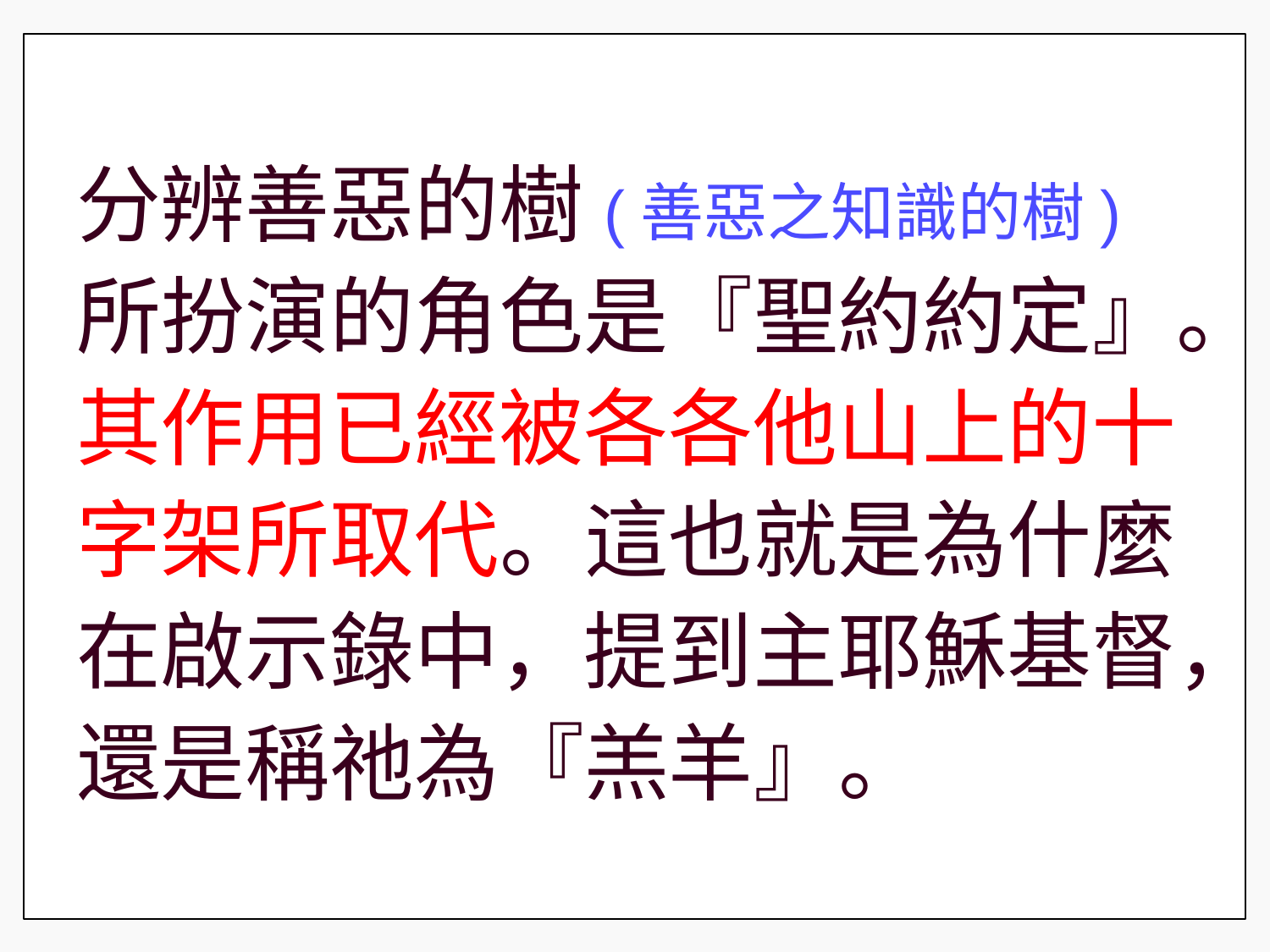

分辨善惡的樹(善惡之知識的樹)所扮演的角色是『聖約約定』。其作用已經被各各他山上的十字架所取代。這也就是為什麼在啟示錄中，提到主耶穌基督，還是稱祂為『羔羊』。